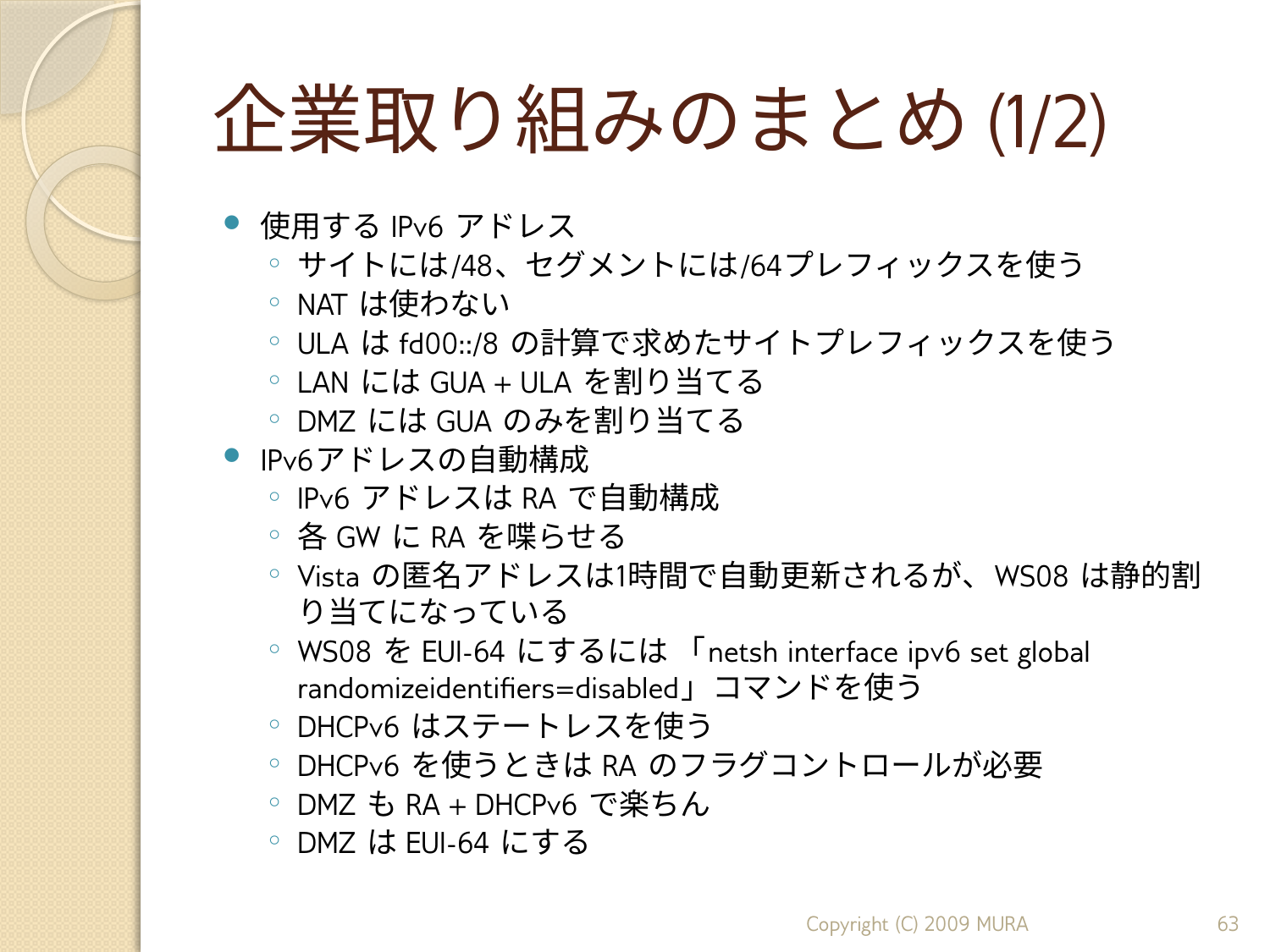

# 企業取り組みのまとめ(1/2)
使用する IPv6 アドレス
サイトには/48、セグメントには/64プレフィックスを使う
NAT は使わない
ULA は fd00::/8 の計算で求めたサイトプレフィックスを使う
LAN には GUA + ULA を割り当てる
DMZ には GUA のみを割り当てる
IPv6アドレスの自動構成
IPv6 アドレスは RA で自動構成
各 GW に RA を喋らせる
Vista の匿名アドレスは1時間で自動更新されるが、WS08 は静的割り当てになっている
WS08 を EUI-64 にするには 「netsh interface ipv6 set global randomizeidentifiers=disabled」コマンドを使う
DHCPv6 はステートレスを使う
DHCPv6 を使うときは RA のフラグコントロールが必要
DMZ も RA + DHCPv6 で楽ちん
DMZ は EUI-64 にする

Copyright (C) 2009 MURA
63